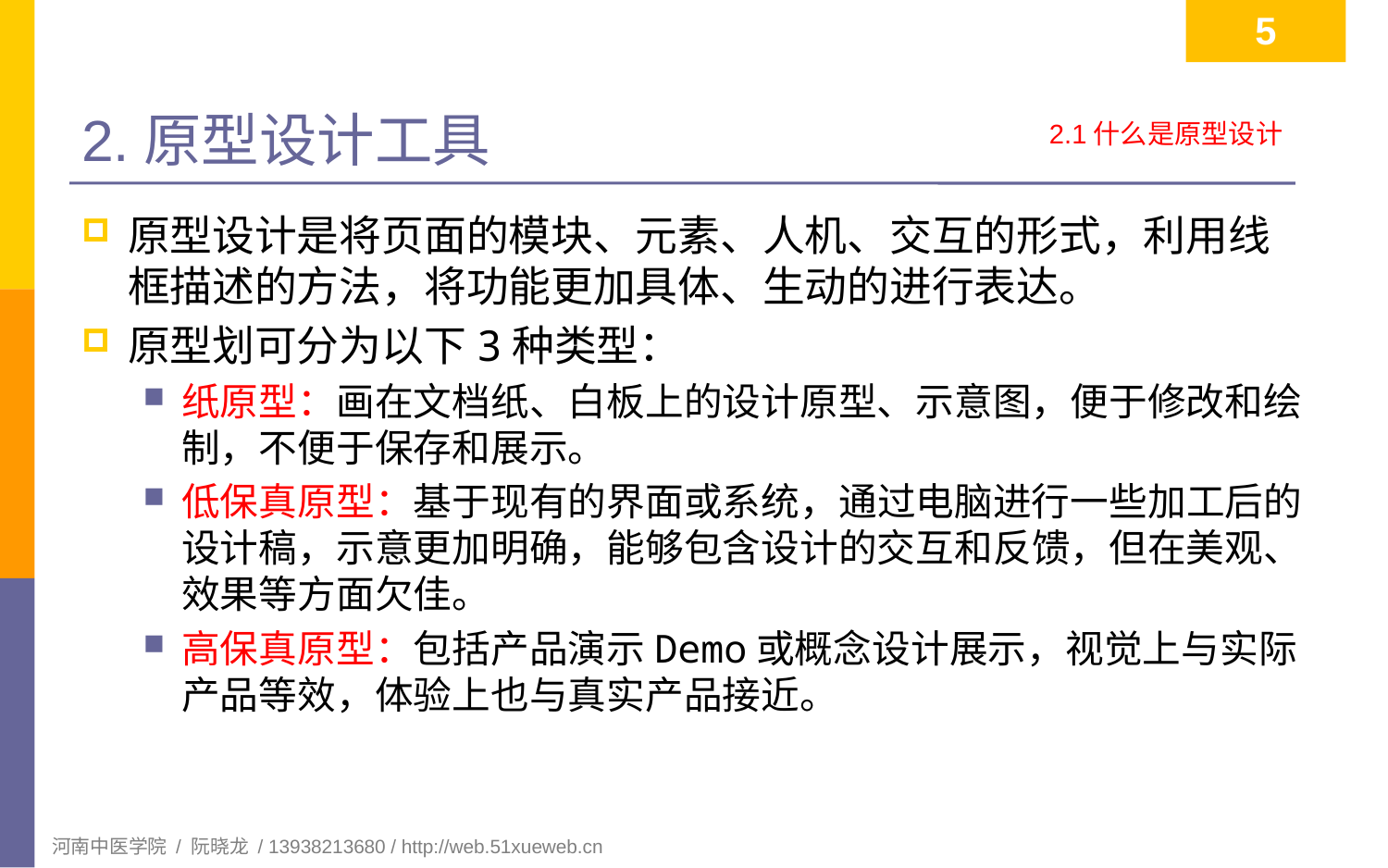

5
# 2.原型设计工具
2.1什么是原型设计
原型设计是将页面的模块、元素、人机、交互的形式，利用线框描述的方法，将功能更加具体、生动的进行表达。
原型划可分为以下3种类型：
纸原型：画在文档纸、白板上的设计原型、示意图，便于修改和绘制，不便于保存和展示。
低保真原型：基于现有的界面或系统，通过电脑进行一些加工后的设计稿，示意更加明确，能够包含设计的交互和反馈，但在美观、效果等方面欠佳。
高保真原型：包括产品演示Demo或概念设计展示，视觉上与实际产品等效，体验上也与真实产品接近。